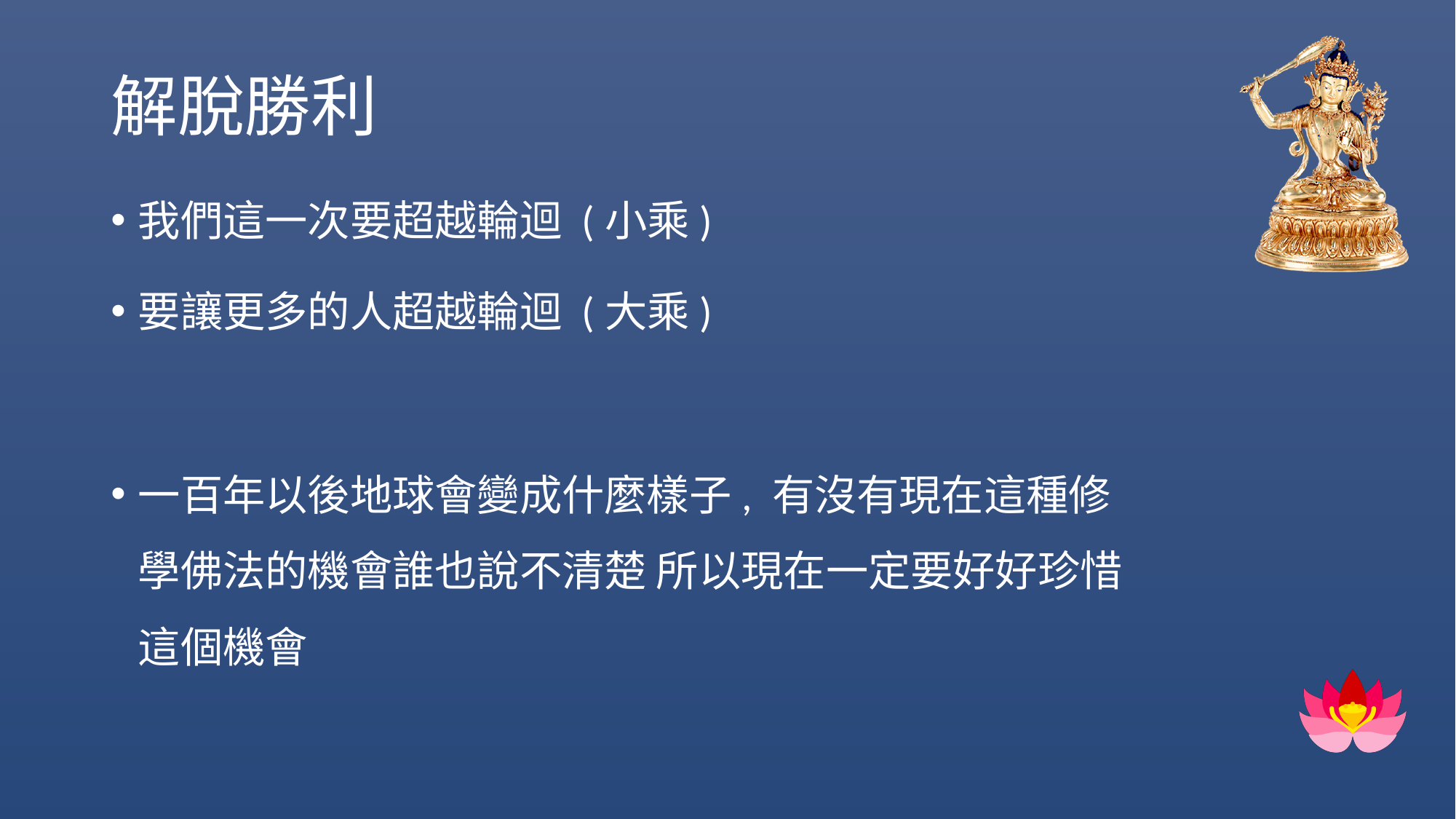

# 解脫勝利
我們這一次要超越輪迴 (小乘)
要讓更多的人超越輪迴 (大乘)

一百年以後地球會變成什麼樣子, 有沒有現在這種修學佛法的機會誰也說不清楚 所以現在一定要好好珍惜這個機會